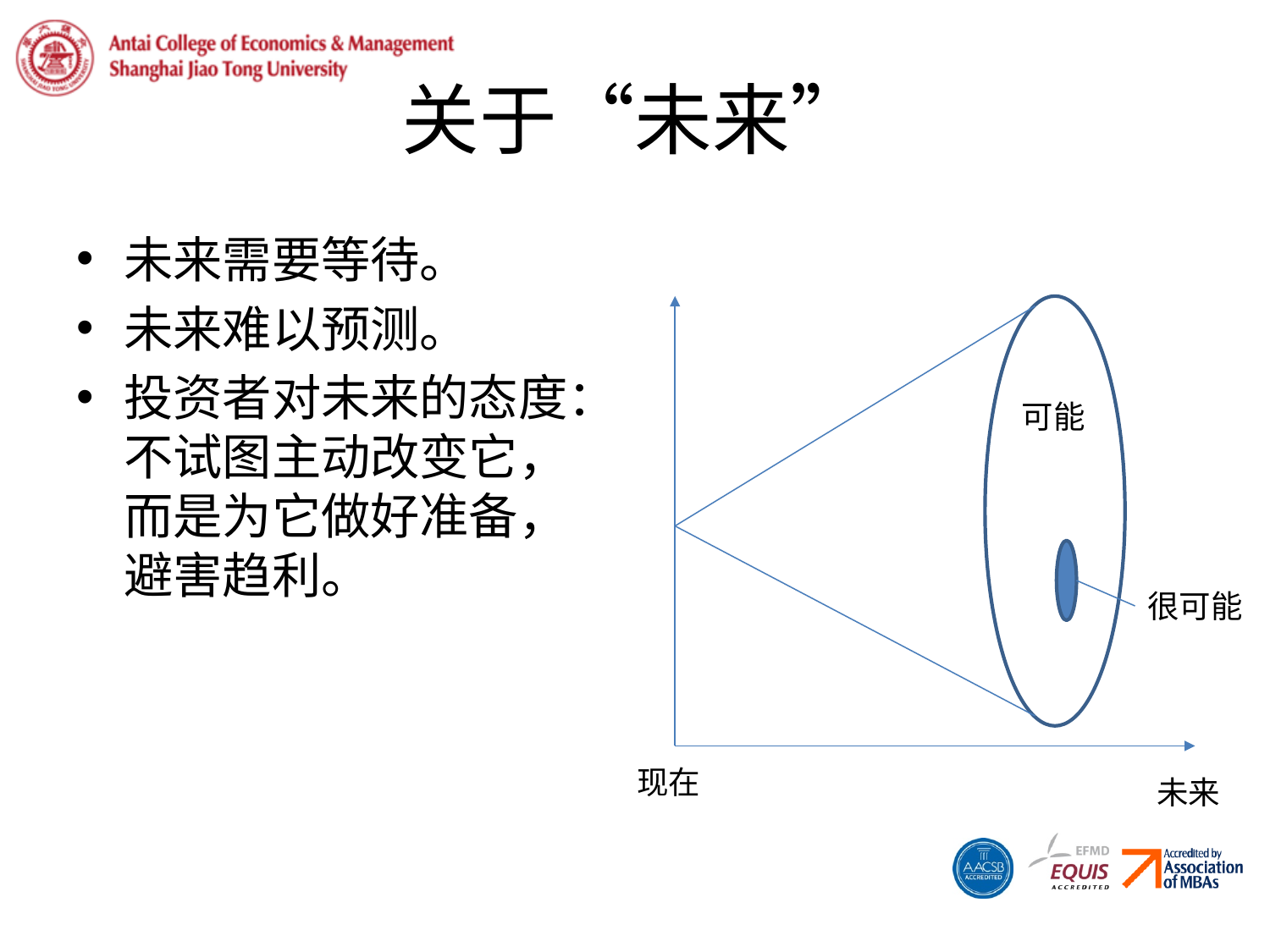

# 关于“未来”
未来需要等待。
未来难以预测。
投资者对未来的态度：不试图主动改变它，而是为它做好准备，避害趋利。

可能

很可能
现在
未来